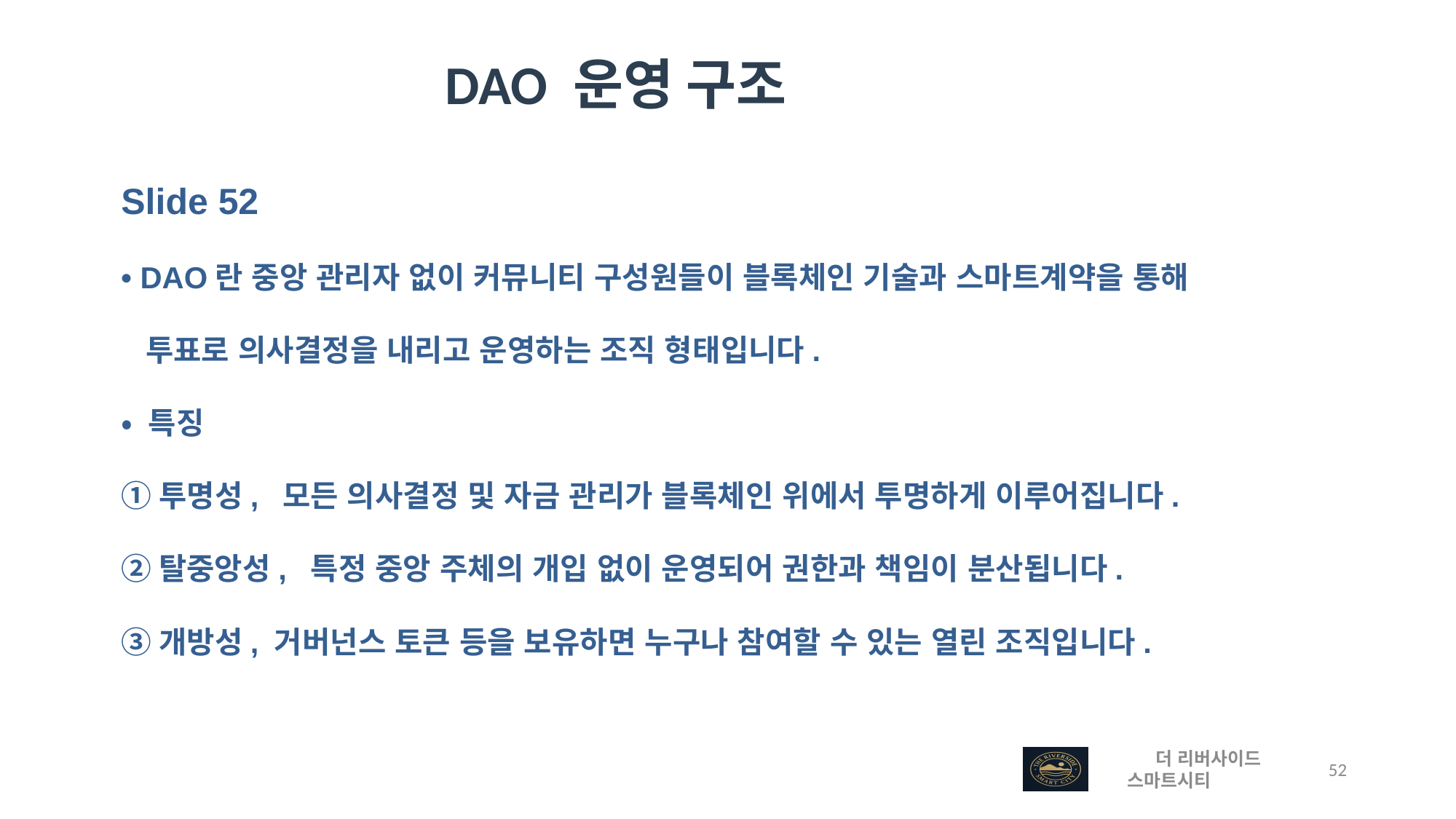

DAO 운영 구조
Slide 52
• DAO란 중앙 관리자 없이 커뮤니티 구성원들이 블록체인 기술과 스마트계약을 통해
  투표로 의사결정을 내리고 운영하는 조직 형태입니다.
• 특징
①투명성,  모든 의사결정 및 자금 관리가 블록체인 위에서 투명하게 이루어집니다.
②탈중앙성,  특정 중앙 주체의 개입 없이 운영되어 권한과 책임이 분산됩니다.
③개방성, 거버넌스 토큰 등을 보유하면 누구나 참여할 수 있는 열린 조직입니다.

             더 리버사이드 스마트시티
  52